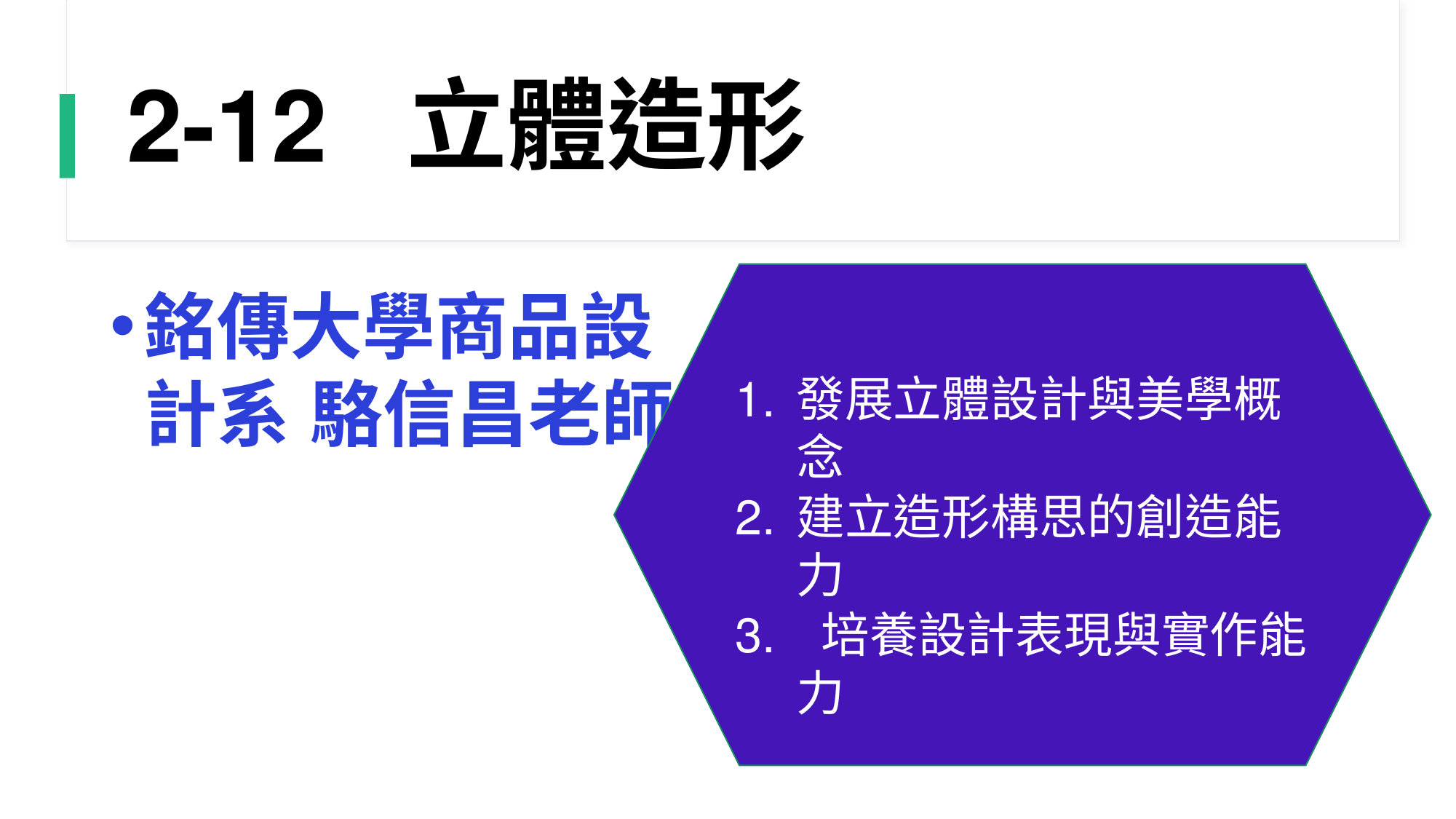

# 2-12  立體造形

發展立體設計與美學概念
建立造形構思的創造能力
 培養設計表現與實作能力
銘傳大學商品設計系 駱信昌老師